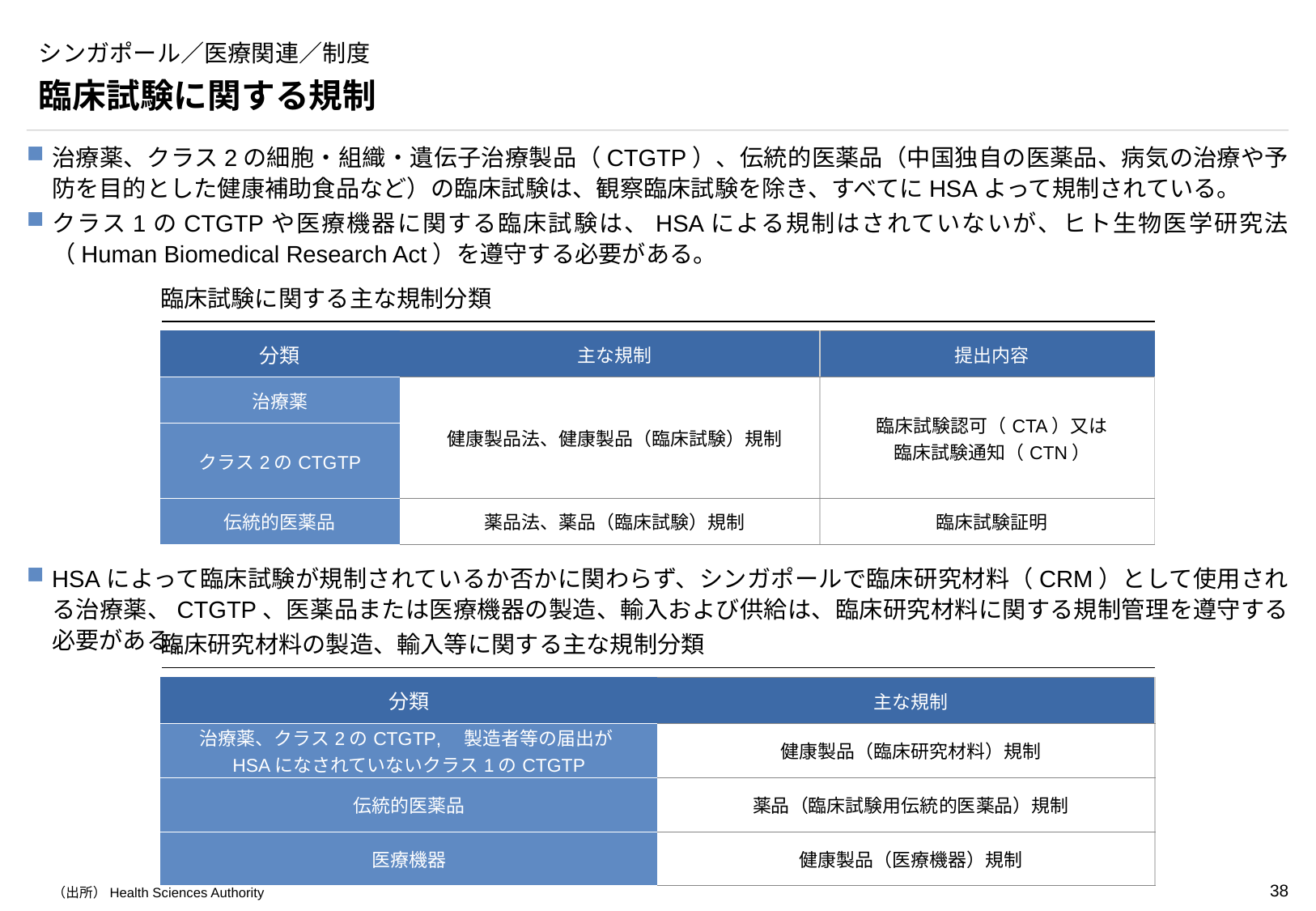

# シンガポール／医療関連／制度
臨床試験に関する規制
治療薬、クラス2の細胞・組織・遺伝子治療製品（CTGTP）、伝統的医薬品（中国独自の医薬品、病気の治療や予防を目的とした健康補助食品など）の臨床試験は、観察臨床試験を除き、すべてにHSAよって規制されている。
クラス1のCTGTPや医療機器に関する臨床試験は、HSAによる規制はされていないが、ヒト生物医学研究法（Human Biomedical Research Act）を遵守する必要がある。
臨床試験に関する主な規制分類
| 分類 | 主な規制 | 提出内容 |
| --- | --- | --- |
| 治療薬 | 健康製品法、健康製品（臨床試験）規制 | 臨床試験認可（CTA）又は 臨床試験通知（CTN） |
| クラス2のCTGTP |  | PⅠ、PⅡ、PⅢ、PⅣ※1 |
| 伝統的医薬品 | 薬品法、薬品（臨床試験）規制 | 臨床試験証明 |
HSAによって臨床試験が規制されているか否かに関わらず、シンガポールで臨床研究材料（CRM）として使用される治療薬、CTGTP、医薬品または医療機器の製造、輸入および供給は、臨床研究材料に関する規制管理を遵守する必要がある。
臨床研究材料の製造、輸入等に関する主な規制分類
| 分類 | 主な規制 |
| --- | --- |
| 治療薬、クラス2のCTGTP,　製造者等の届出がHSAになされていないクラス1のCTGTP | 健康製品（臨床研究材料）規制 |
| 伝統的医薬品 | 薬品（臨床試験用伝統的医薬品）規制 |
| 医療機器 | 健康製品（医療機器）規制 |
（出所）Health Sciences Authority